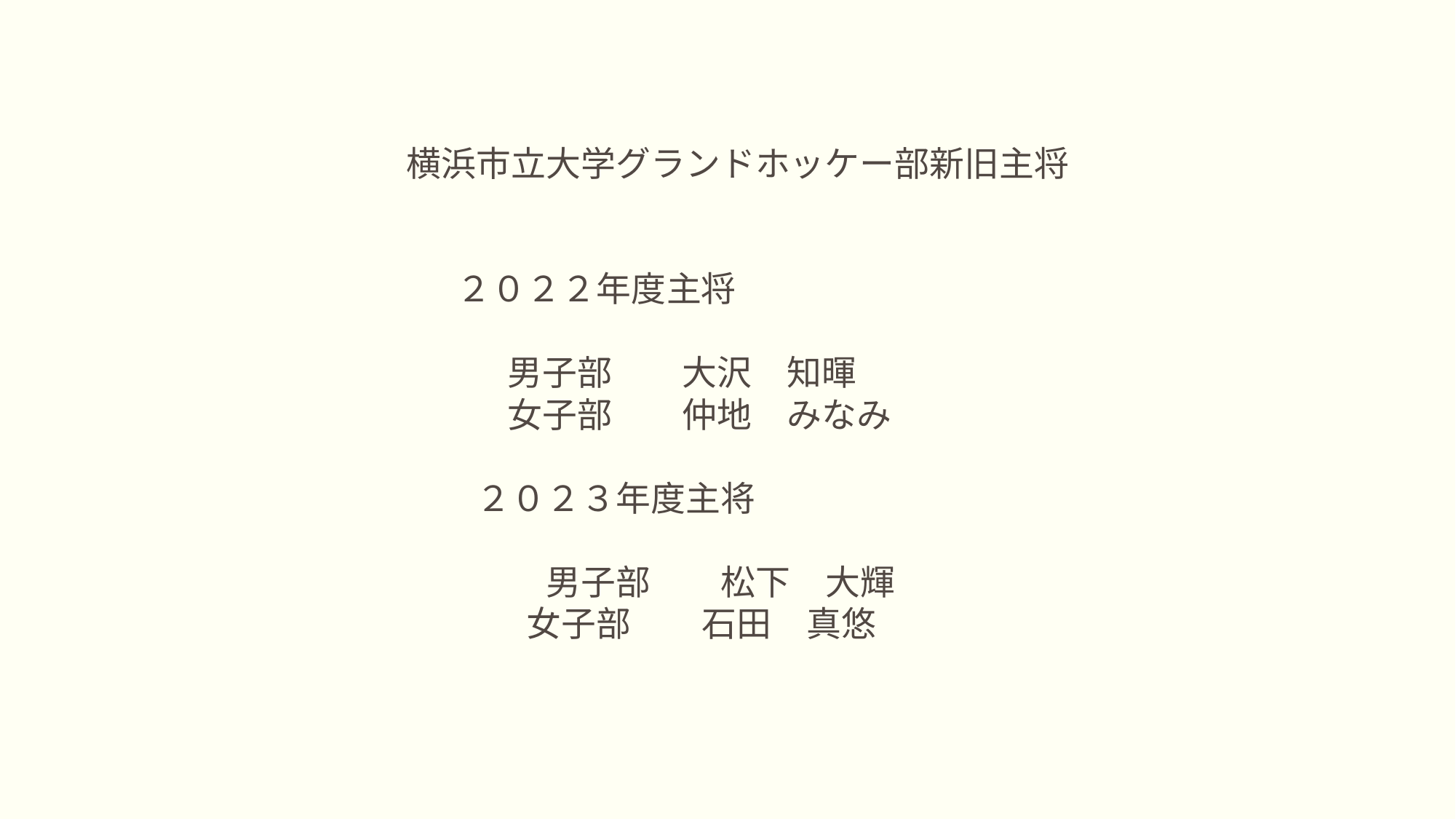

横浜市立大学グランドホッケー部新旧主将

　  ２０２２年度主将

　　    男子部　　大沢　知暉
　　    女子部　　仲地　みなみ

　　２０２３年度主将

　　　　男子部　　松下　大輝
　　　  女子部　　石田　真悠